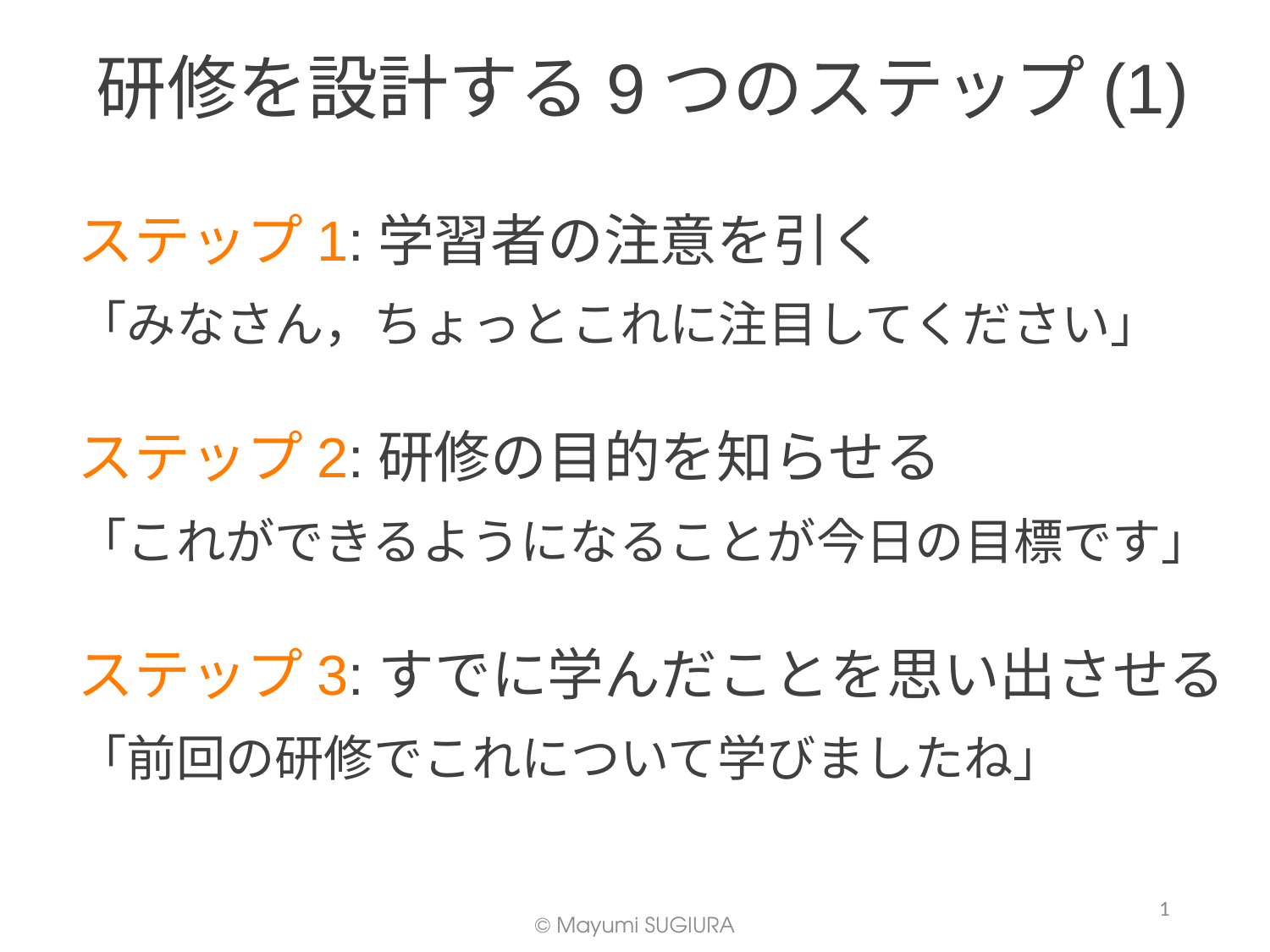

# 研修を設計する9つのステップ(1)
ステップ1:学習者の注意を引く
「みなさん，ちょっとこれに注目してください」
ステップ2:研修の目的を知らせる
「これができるようになることが今日の目標です」
ステップ3:すでに学んだことを思い出させる
「前回の研修でこれについて学びましたね」
1
©️ Mayumi SUGIURA